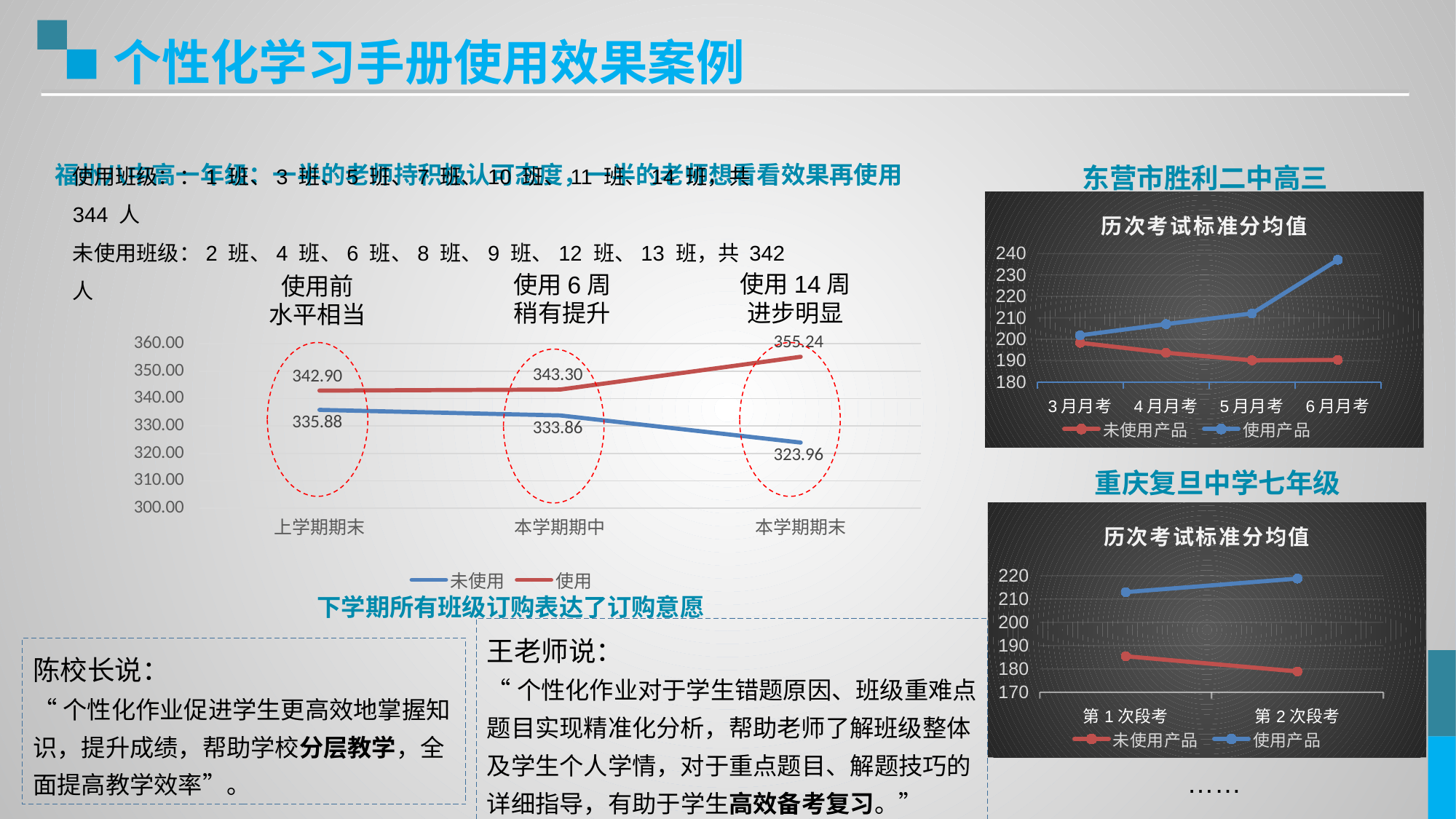

个性化学习手册使用效果案例
东营市胜利二中高三
福州八中高一年级：一半的老师持积极认可态度，一半的老师想看看效果再使用
使用班级：：1 班、3 班、5 班、7 班、10 班、11 班、14 班，共 344 人
未使用班级：2 班、4 班、6 班、8 班、9 班、12 班、13 班，共 342 人

### Chart: 历次考试标准分均值

| Category | 未使用产品 | 使用产品 |
|---|---|---|
| 3月月考 | 198.35 | 201.83 |
| 4月月考 | 193.69 | 207.06 |
| 5月月考 | 190.17 | 212.05 |
| 6月月考 | 190.36 | 237.09 |
使用14周
进步明显
使用6周
稍有提升
使用前
水平相当

### Chart

| Category | 未使用 | 使用 |
|---|---|---|
| 上学期期末 | 335.88 | 342.9 |
| 本学期期中 | 333.86 | 343.3 |
| 本学期期末 | 323.96 | 355.24 |

重庆复旦中学七年级

### Chart: 历次考试标准分均值

| Category | 未使用产品 | 使用产品 |
|---|---|---|
| 第1次段考 | 185.43 | 212.98 |
| 第2次段考 | 178.91 | 218.79 |
下学期所有班级订购表达了订购意愿
王老师说：
“个性化作业对于学生错题原因、班级重难点题目实现精准化分析，帮助老师了解班级整体及学生个人学情，对于重点题目、解题技巧的详细指导，有助于学生高效备考复习。”
陈校长说：
“个性化作业促进学生更高效地掌握知识，提升成绩，帮助学校分层教学，全面提高教学效率”。
……